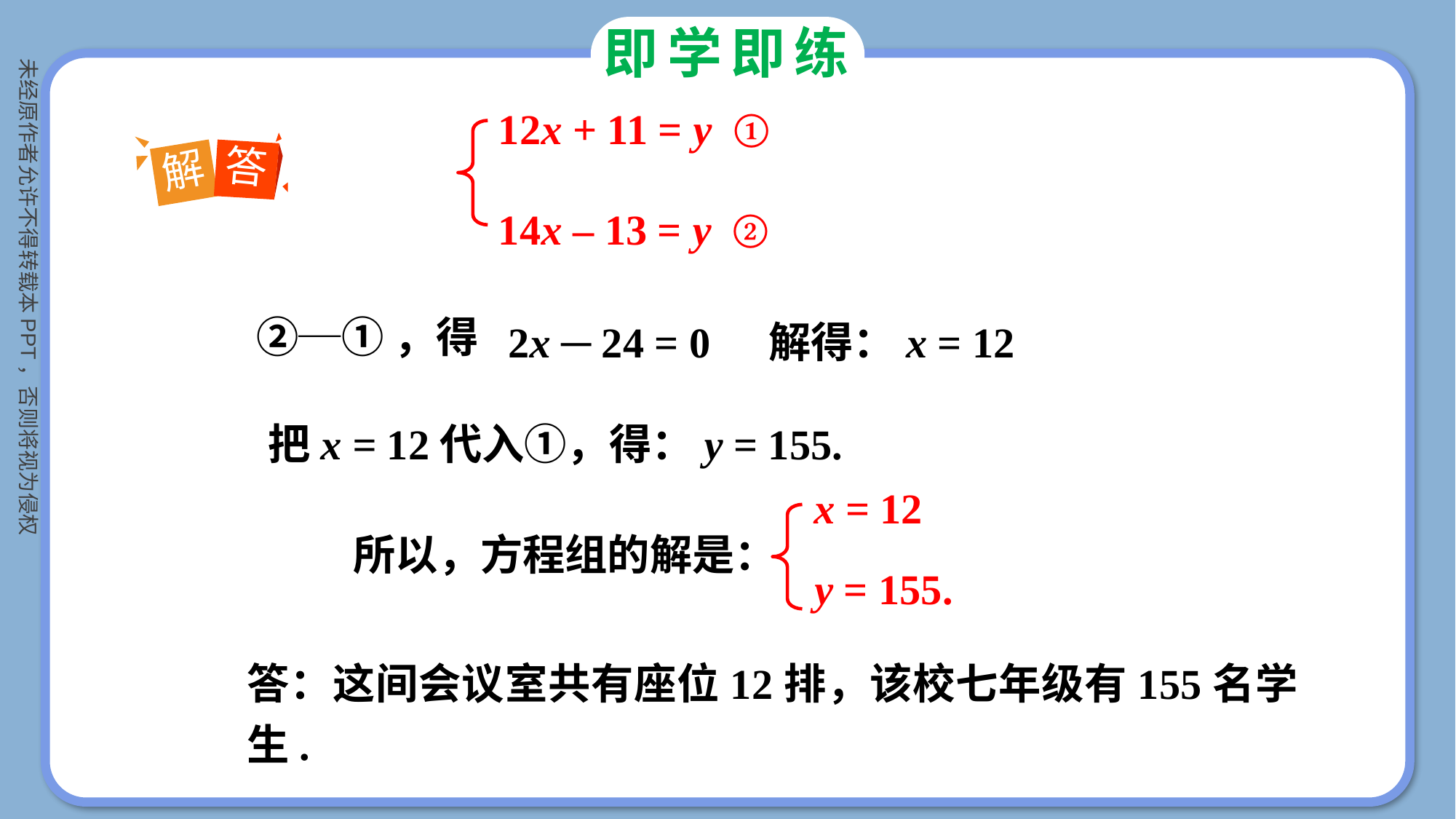

即学即练
12x + 11 = y  ①

答
解

14x – 13 = y  ②
解得：x = 12
②─➀，得
2x ─ 24 = 0
把x = 12代入①，得：y = 155.
x = 12

所以，方程组的解是：
y = 155.
答：这间会议室共有座位12排，该校七年级有155名学生.